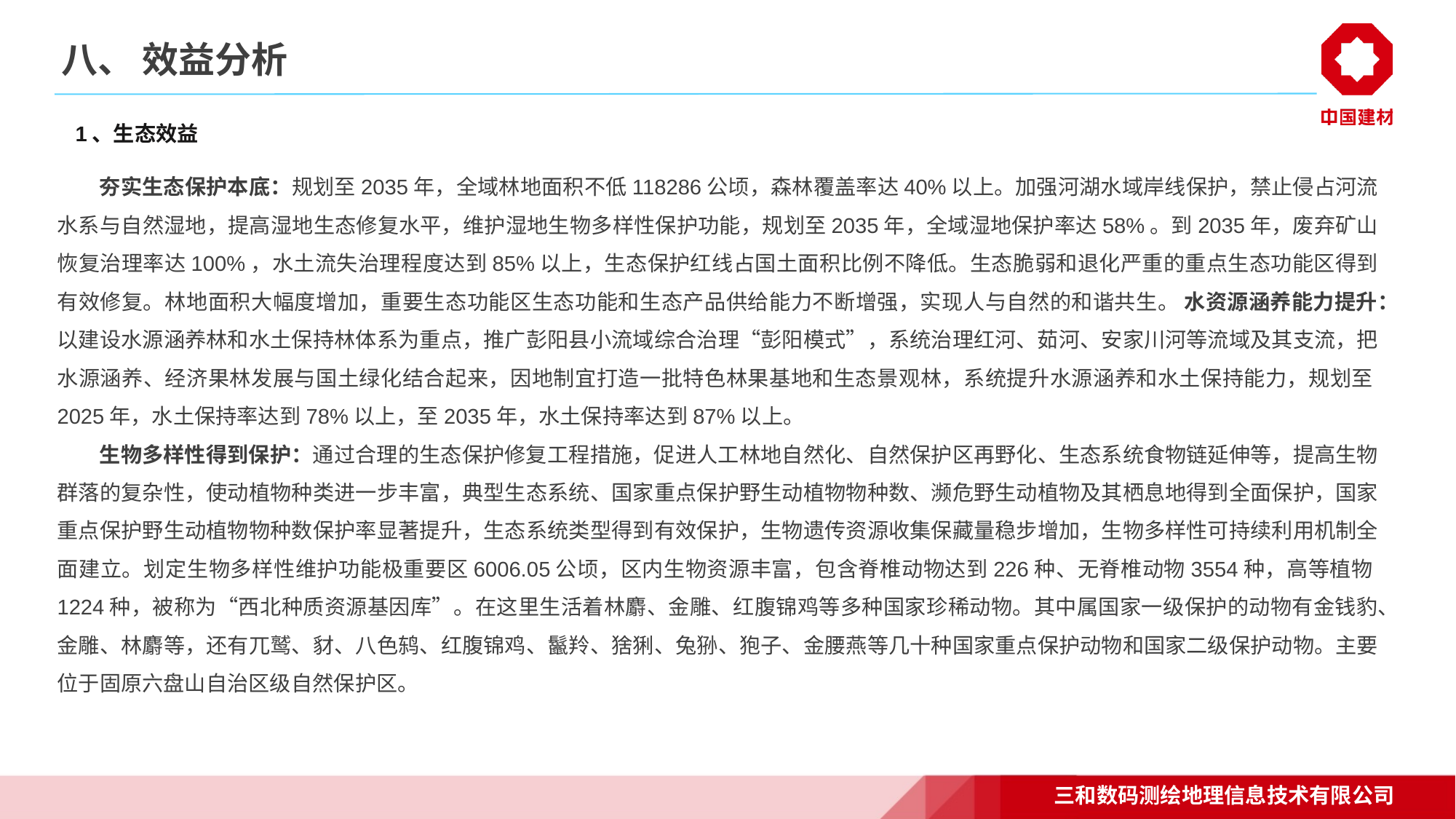

# 八、 效益分析
1、生态效益
夯实生态保护本底：规划至2035年，全域林地面积不低118286公顷，森林覆盖率达40%以上。加强河湖水域岸线保护，禁止侵占河流水系与自然湿地，提高湿地生态修复水平，维护湿地生物多样性保护功能，规划至2035年，全域湿地保护率达58%。到2035年，废弃矿山恢复治理率达100%，水土流失治理程度达到85%以上，生态保护红线占国土面积比例不降低。生态脆弱和退化严重的重点生态功能区得到有效修复。林地面积大幅度增加，重要生态功能区生态功能和生态产品供给能力不断增强，实现人与自然的和谐共生。 水资源涵养能力提升：以建设水源涵养林和水土保持林体系为重点，推广彭阳县小流域综合治理“彭阳模式”，系统治理红河、茹河、安家川河等流域及其支流，把水源涵养、经济果林发展与国土绿化结合起来，因地制宜打造一批特色林果基地和生态景观林，系统提升水源涵养和水土保持能力，规划至2025年，水土保持率达到78%以上，至2035年，水土保持率达到87%以上。
生物多样性得到保护：通过合理的生态保护修复工程措施，促进人工林地自然化、自然保护区再野化、生态系统食物链延伸等，提高生物群落的复杂性，使动植物种类进一步丰富，典型生态系统、国家重点保护野生动植物物种数、濒危野生动植物及其栖息地得到全面保护，国家重点保护野生动植物物种数保护率显著提升，生态系统类型得到有效保护，生物遗传资源收集保藏量稳步增加，生物多样性可持续利用机制全面建立。划定生物多样性维护功能极重要区6006.05公顷，区内生物资源丰富，包含脊椎动物达到226种、无脊椎动物3554种，高等植物1224种，被称为“西北种质资源基因库”。在这里生活着林麝、金雕、红腹锦鸡等多种国家珍稀动物。其中属国家一级保护的动物有金钱豹、金雕、林麝等，还有兀鹫、豺、八色鸫、红腹锦鸡、鬣羚、猞猁、兔狲、狍子、金腰燕等几十种国家重点保护动物和国家二级保护动物。主要位于固原六盘山自治区级自然保护区。